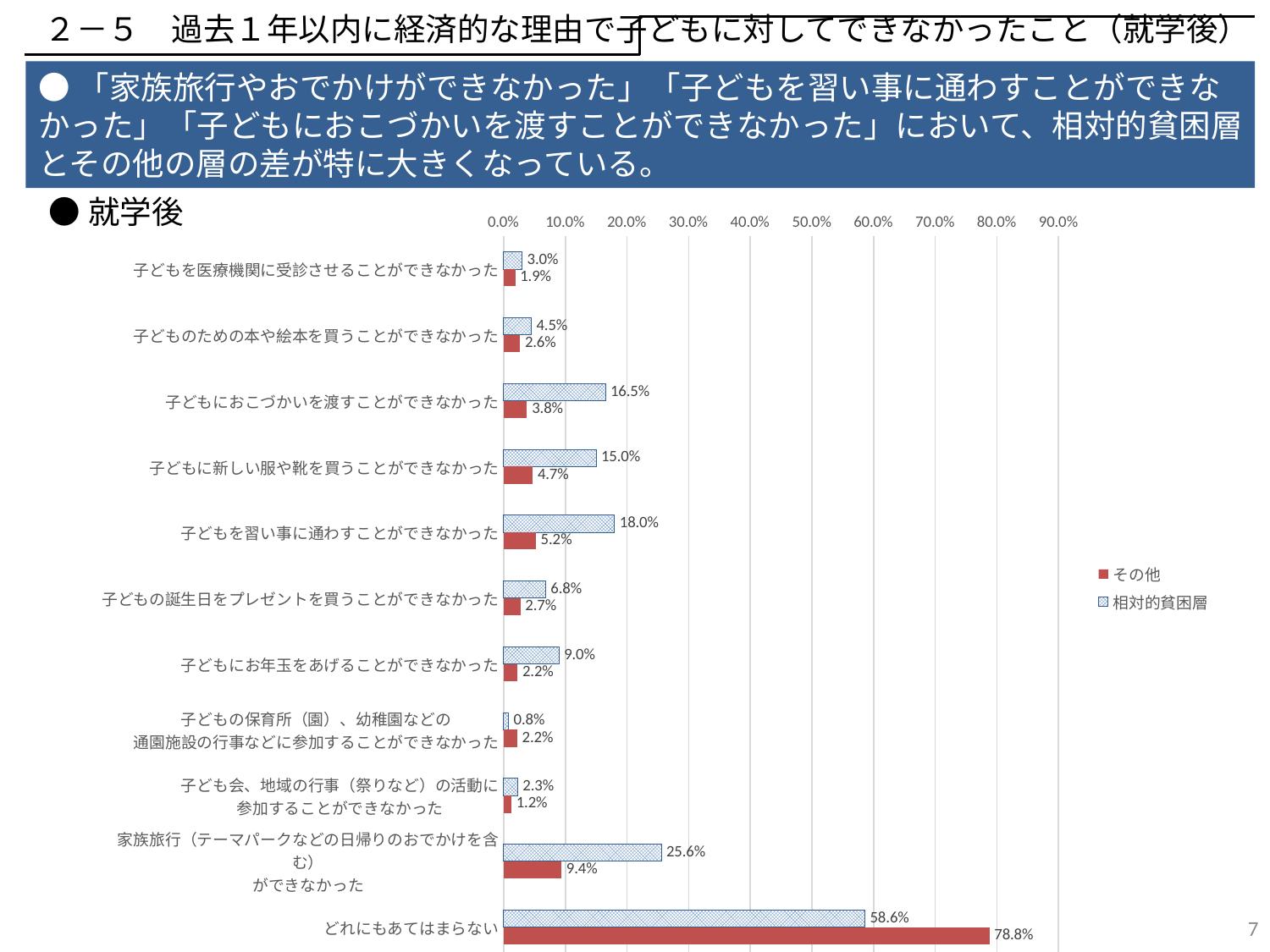

２－５　過去１年以内に経済的な理由で子どもに対してできなかったこと（就学後）
●「家族旅行やおでかけができなかった」「子どもを習い事に通わすことができなかった」「子どもにおこづかいを渡すことができなかった」において、相対的貧困層とその他の層の差が特に大きくなっている。
●就学後

### Chart

| Category | 相対的貧困層 | その他 |
|---|---|---|
| 子どもを医療機関に受診させることができなかった | 0.03 | 0.018677600749765697 |
| 子どものための本や絵本を買うことができなかった | 0.045 | 0.02619962511715089 |
| 子どもにおこづかいを渡すことができなかった | 0.165 | 0.03772727272727273 |
| 子どもに新しい服や靴を買うことができなかった | 0.15 | 0.04684067478912839 |
| 子どもを習い事に通わすことができなかった | 0.18 | 0.05219681349578256 |
| 子どもの誕生日をプレゼントを買うことができなかった | 0.068 | 0.027056232427366447 |
| 子どもにお年玉をあげることができなかった | 0.09 | 0.022484536082474225 |
| 子どもの保育所（園）、幼稚園などの
通園施設の行事などに参加することができなかった | 0.008 | 0.02179568884723524 |
| 子ども会、地域の行事（祭りなど）の活動に
参加することができなかった | 0.023 | 0.012273664479850047 |
| 家族旅行（テーマパークなどの日帰りのおでかけを含む）
ができなかった | 0.256 | 0.09353608247422682 |
| どれにもあてはまらない | 0.586 | 0.7878650421743205 |
7